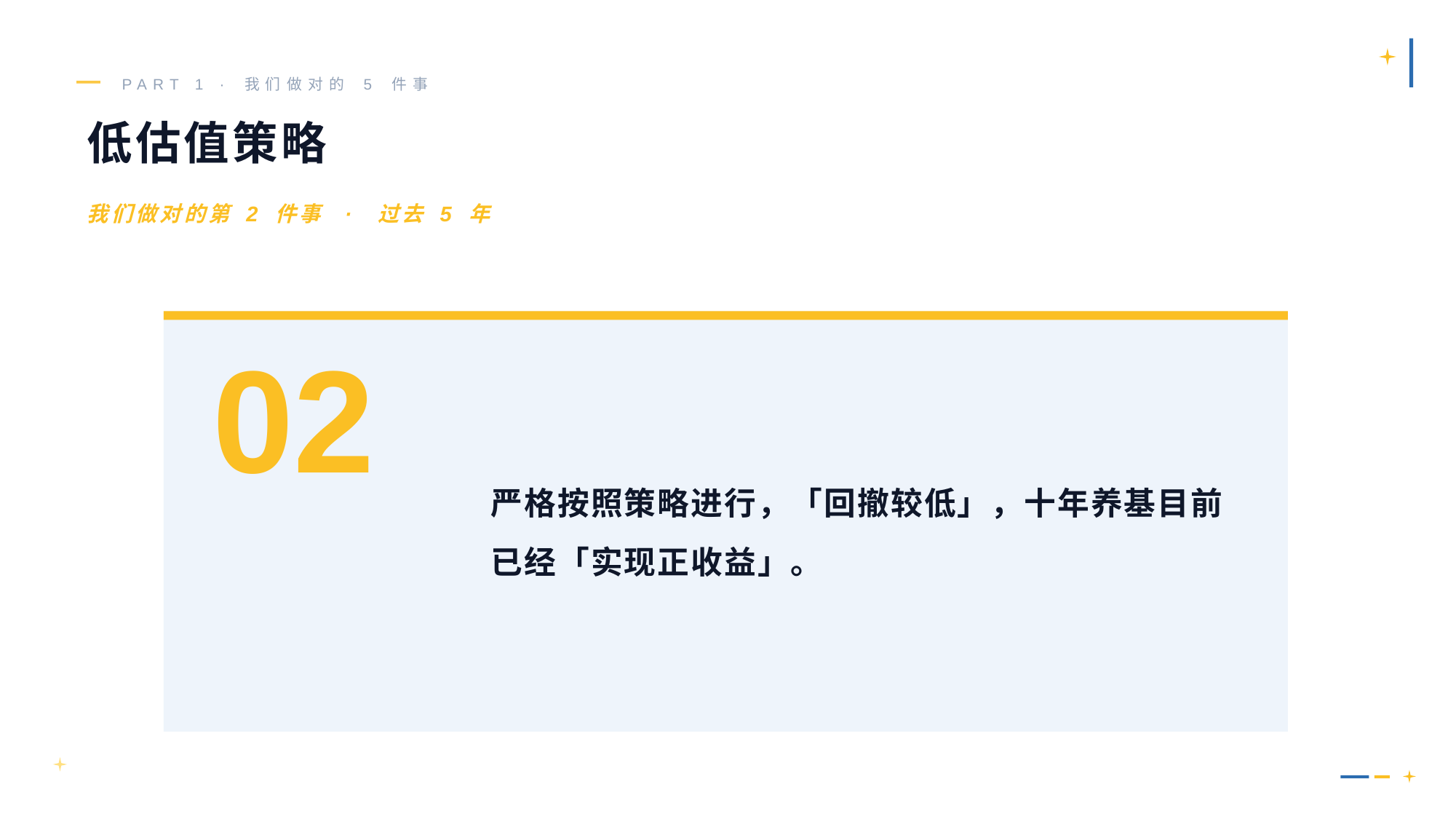

PART 1 · 我们做对的 5 件事

低估值策略
我们做对的第 2 件事  ·  过去 5 年

02
严格按照策略进行，「回撤较低」，十年养基目前已经「实现正收益」。